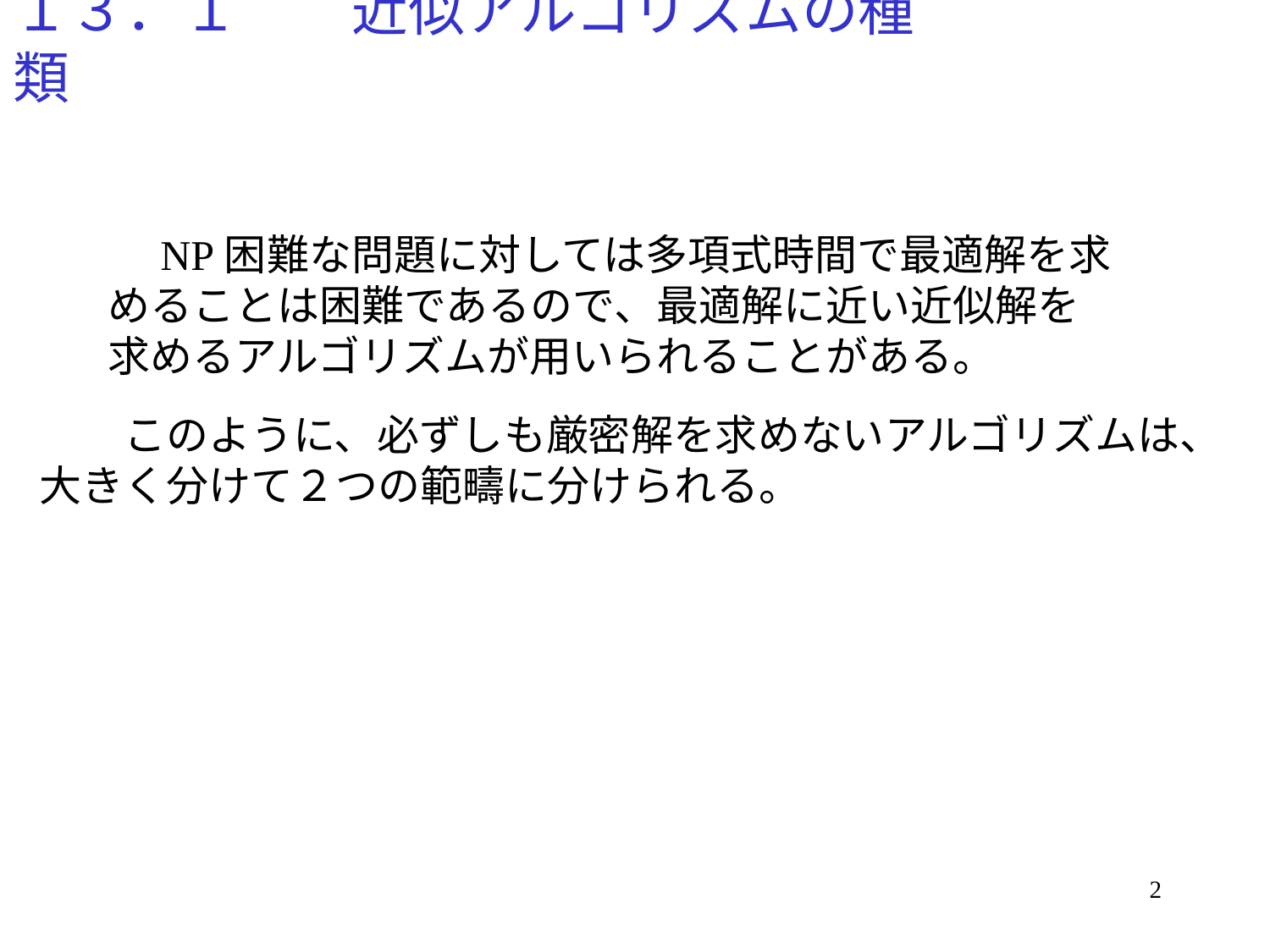

# １３．１　　近似アルゴリズムの種類
　NP困難な問題に対しては多項式時間で最適解を求めることは困難であるので、最適解に近い近似解を求めるアルゴリズムが用いられることがある。
　　このように、必ずしも厳密解を求めないアルゴリズムは、
大きく分けて２つの範疇に分けられる。
2